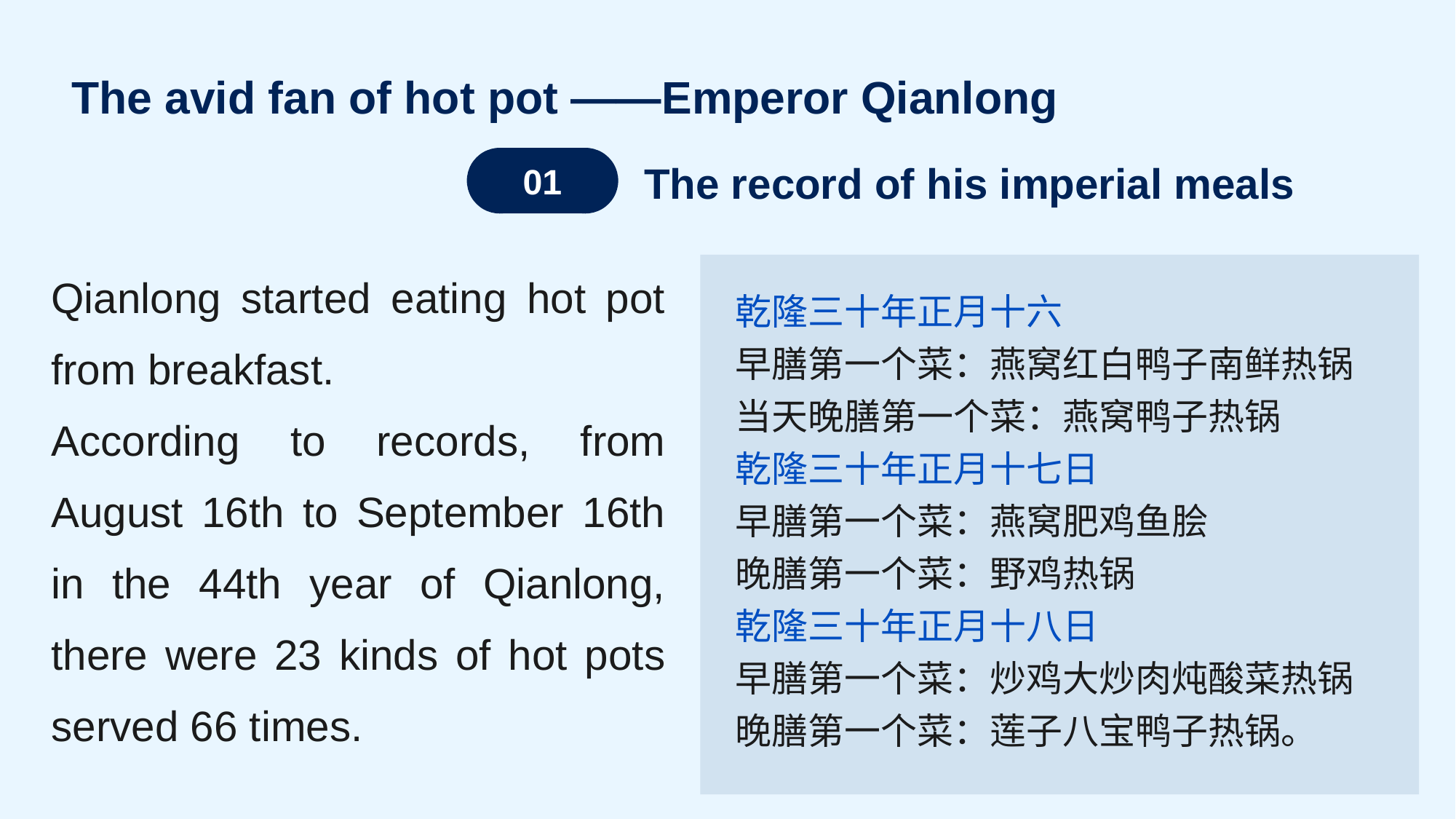

The avid fan of hot pot ——Emperor Qianlong
The record of his imperial meals

01
Qianlong started eating hot pot from breakfast.
According to records, from August 16th to September 16th in the 44th year of Qianlong, there were 23 kinds of hot pots served 66 times.

乾隆三十年正月十六
早膳第一个菜：燕窝红白鸭子南鲜热锅
当天晚膳第一个菜：燕窝鸭子热锅
乾隆三十年正月十七日
早膳第一个菜：燕窝肥鸡鱼脍
晚膳第一个菜：野鸡热锅
乾隆三十年正月十八日
早膳第一个菜：炒鸡大炒肉炖酸菜热锅
晚膳第一个菜：莲子八宝鸭子热锅。